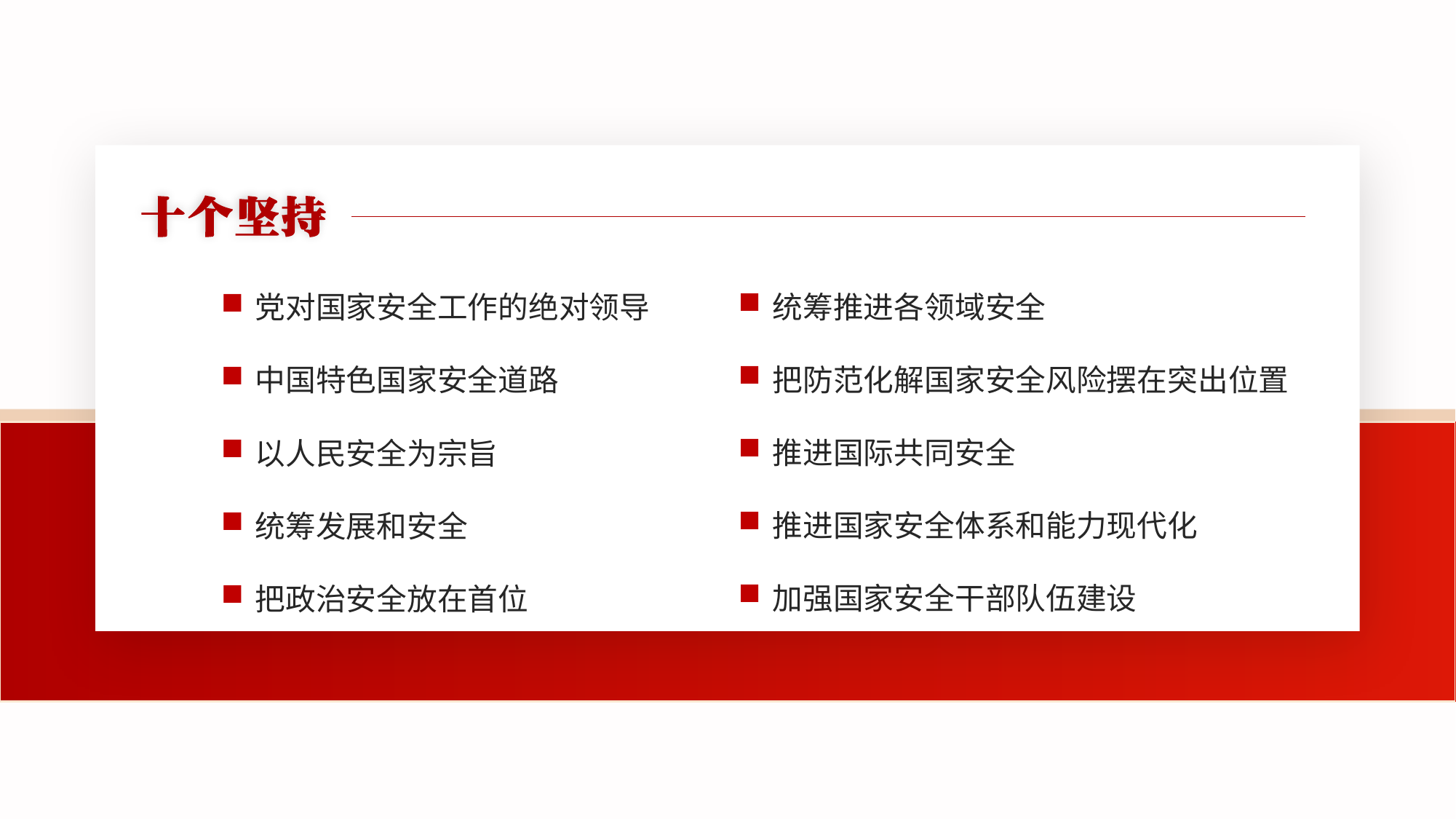

统筹推进各领域安全
把防范化解国家安全风险摆在突出位置
推进国际共同安全
推进国家安全体系和能力现代化
加强国家安全干部队伍建设
党对国家安全工作的绝对领导
中国特色国家安全道路
以人民安全为宗旨
统筹发展和安全
把政治安全放在首位